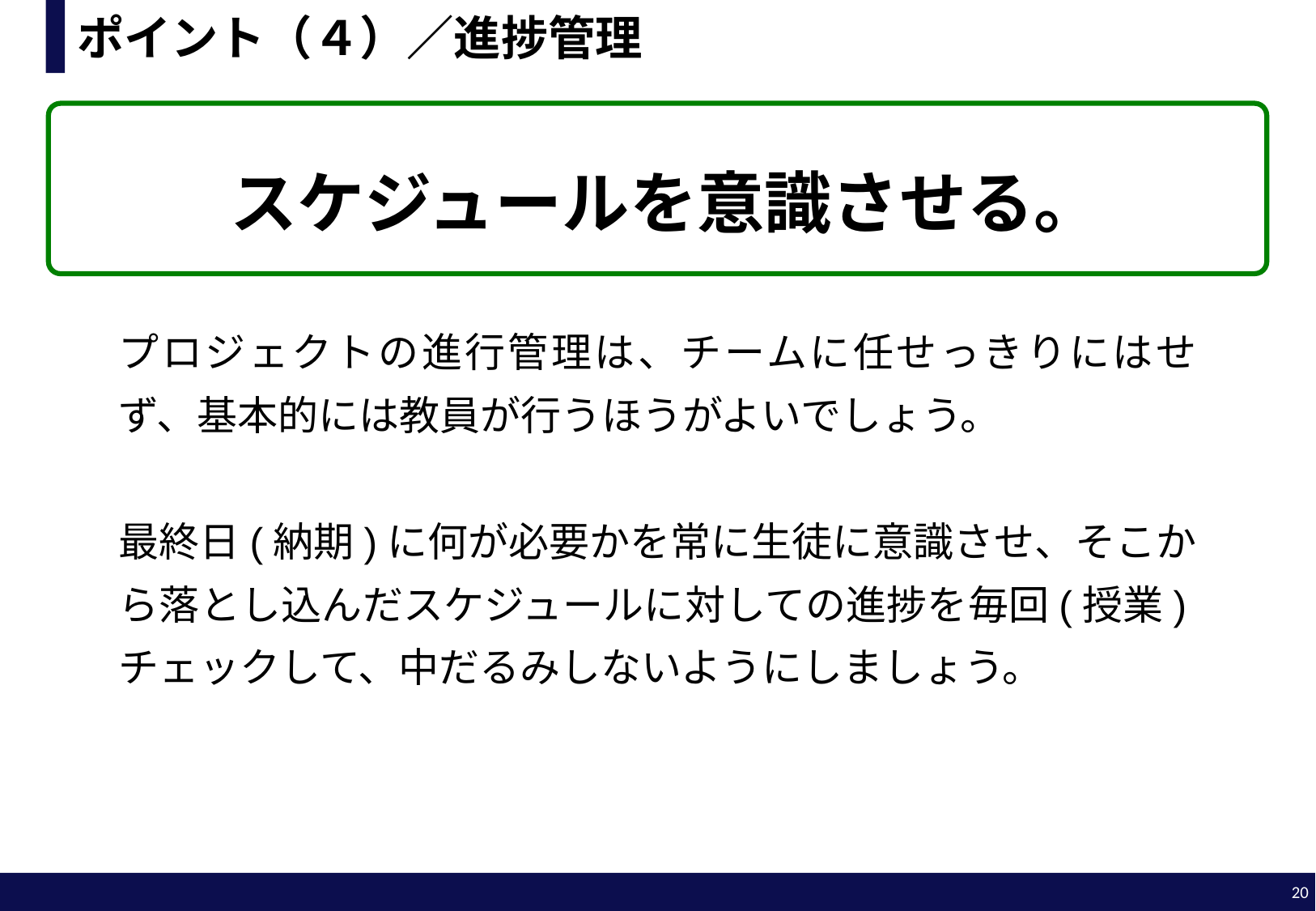

# ポイント（４）／進捗管理
スケジュールを意識させる。
プロジェクトの進行管理は、チームに任せっきりにはせず、基本的には教員が行うほうがよいでしょう。

最終日(納期)に何が必要かを常に生徒に意識させ、そこから落とし込んだスケジュールに対しての進捗を毎回(授業)チェックして、中だるみしないようにしましょう。